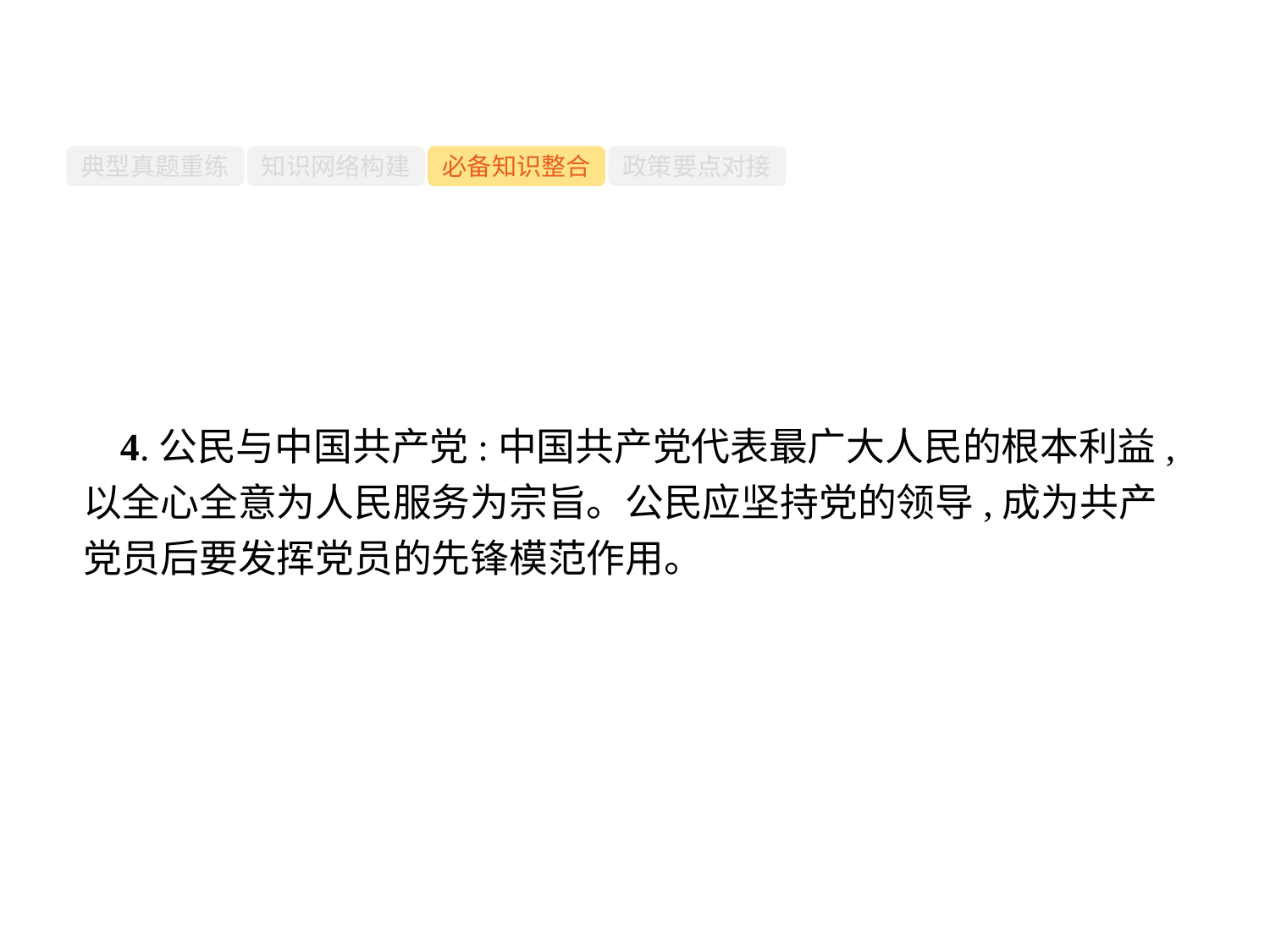

-25-
典型真题重练
知识网络构建
必备知识整合
政策要点对接
4.公民与中国共产党:中国共产党代表最广大人民的根本利益,以全心全意为人民服务为宗旨。公民应坚持党的领导,成为共产党员后要发挥党员的先锋模范作用。